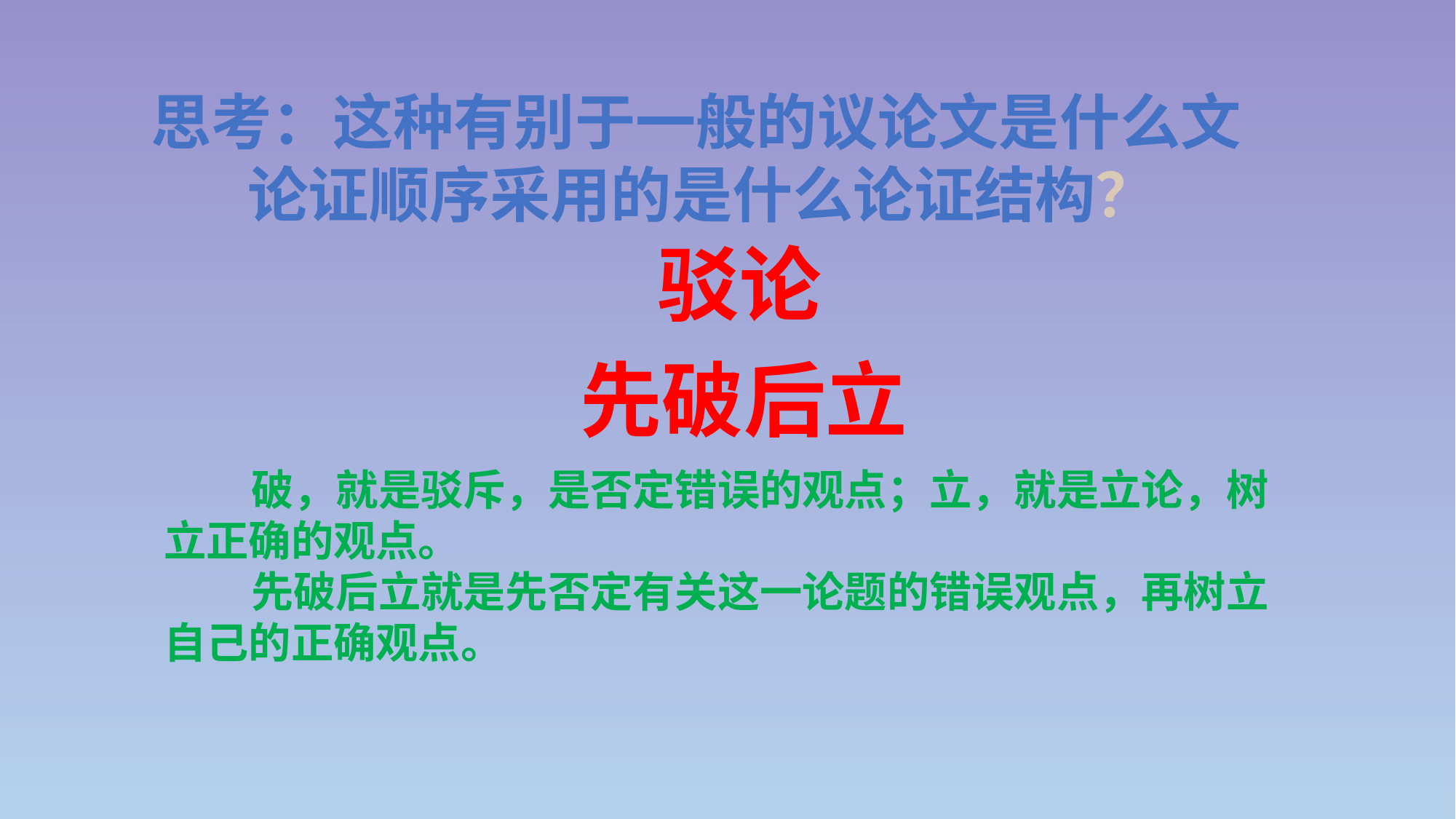

思考：这种有别于一般的议论文是什么文        论证顺序采用的是什么论证结构？
驳论
先破后立
        破，就是驳斥，是否定错误的观点；立，就是立论，树立正确的观点。
        先破后立就是先否定有关这一论题的错误观点，再树立自己的正确观点。